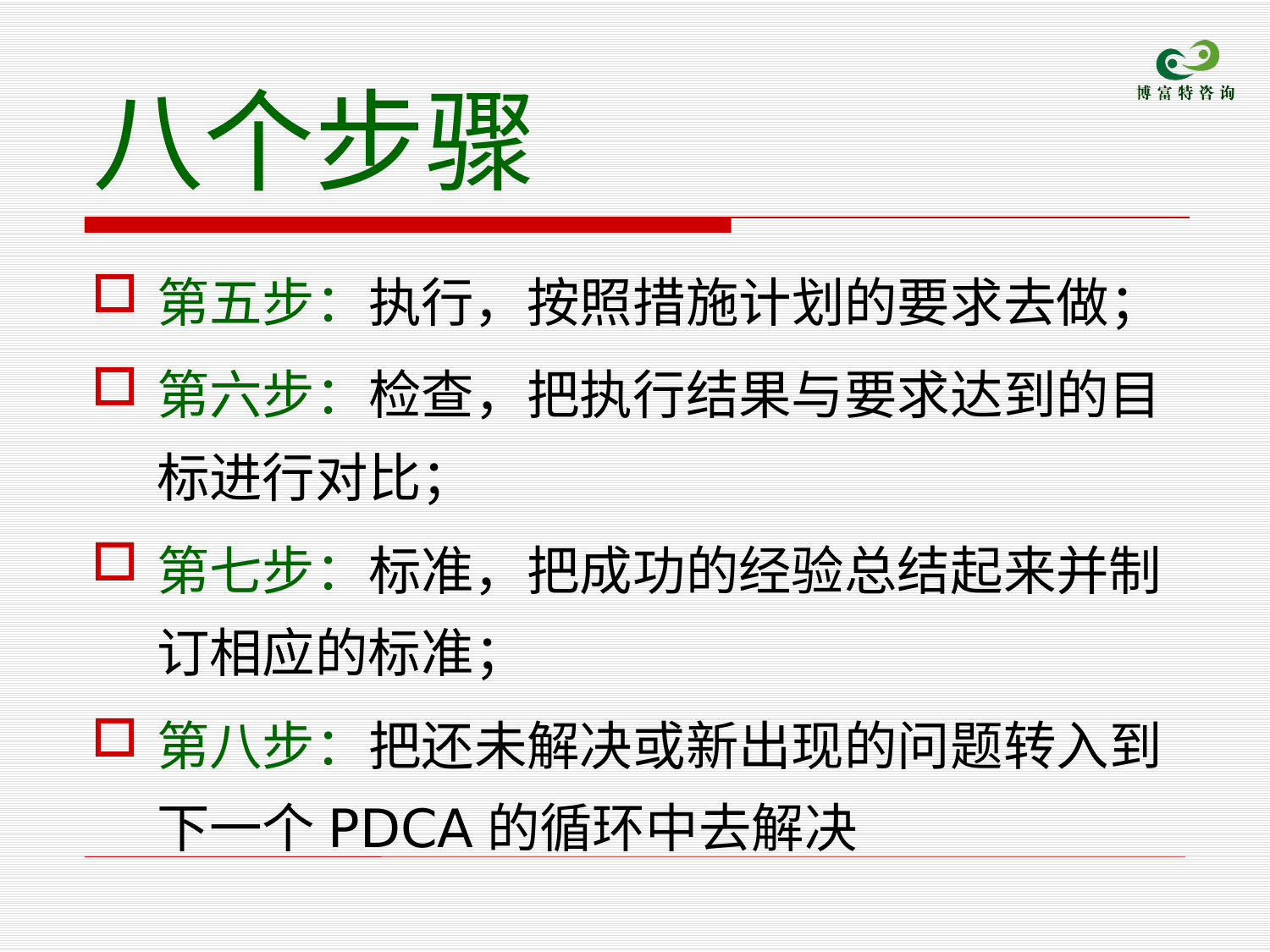

# 八个步骤
第五步：执行，按照措施计划的要求去做；
第六步：检查，把执行结果与要求达到的目标进行对比；
第七步：标准，把成功的经验总结起来并制订相应的标准；
第八步：把还未解决或新出现的问题转入到下一个PDCA的循环中去解决
661